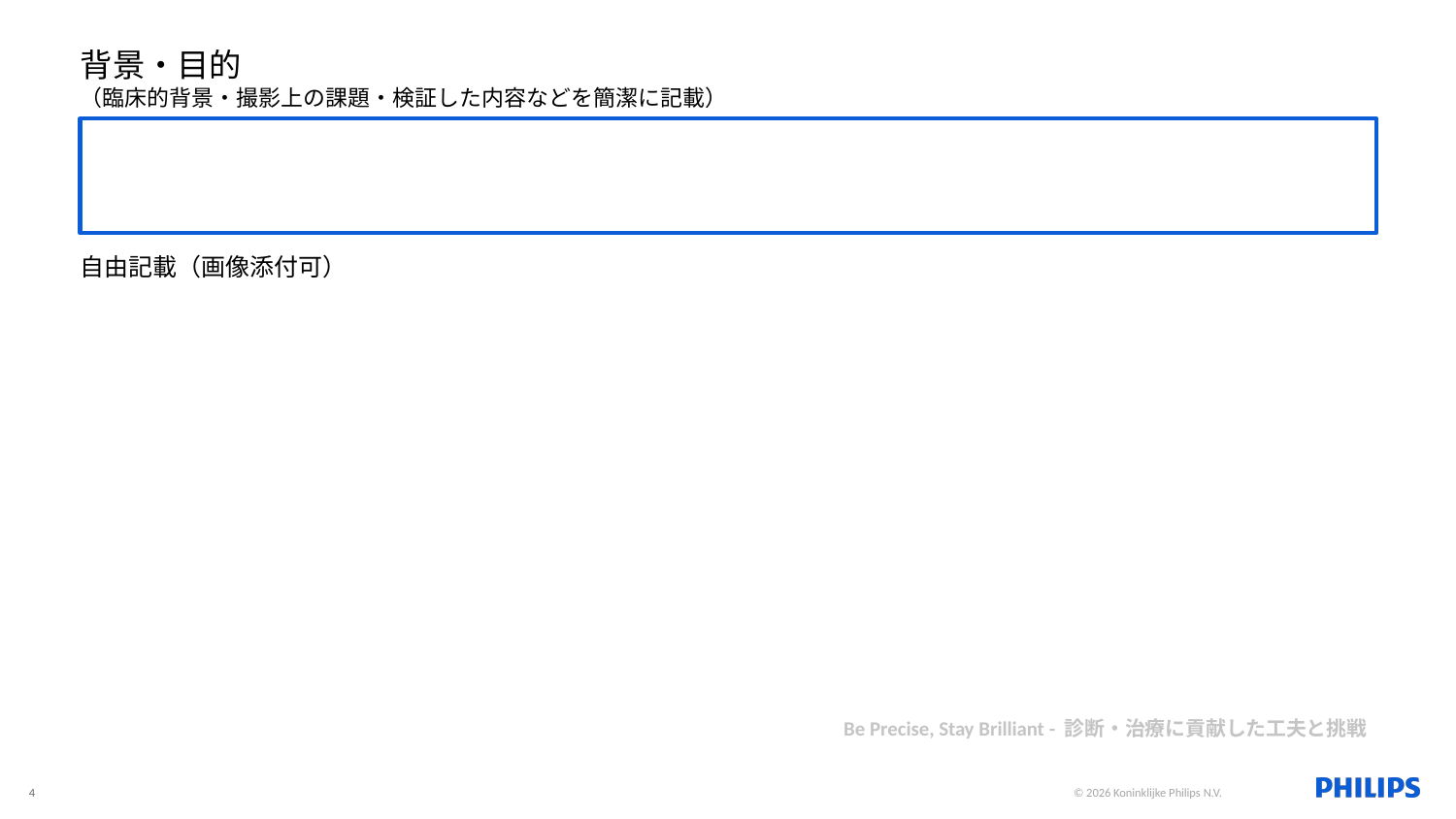

# 背景・目的 （臨床的背景・撮影上の課題・検証した内容などを簡潔に記載）

自由記載（画像添付可）
4